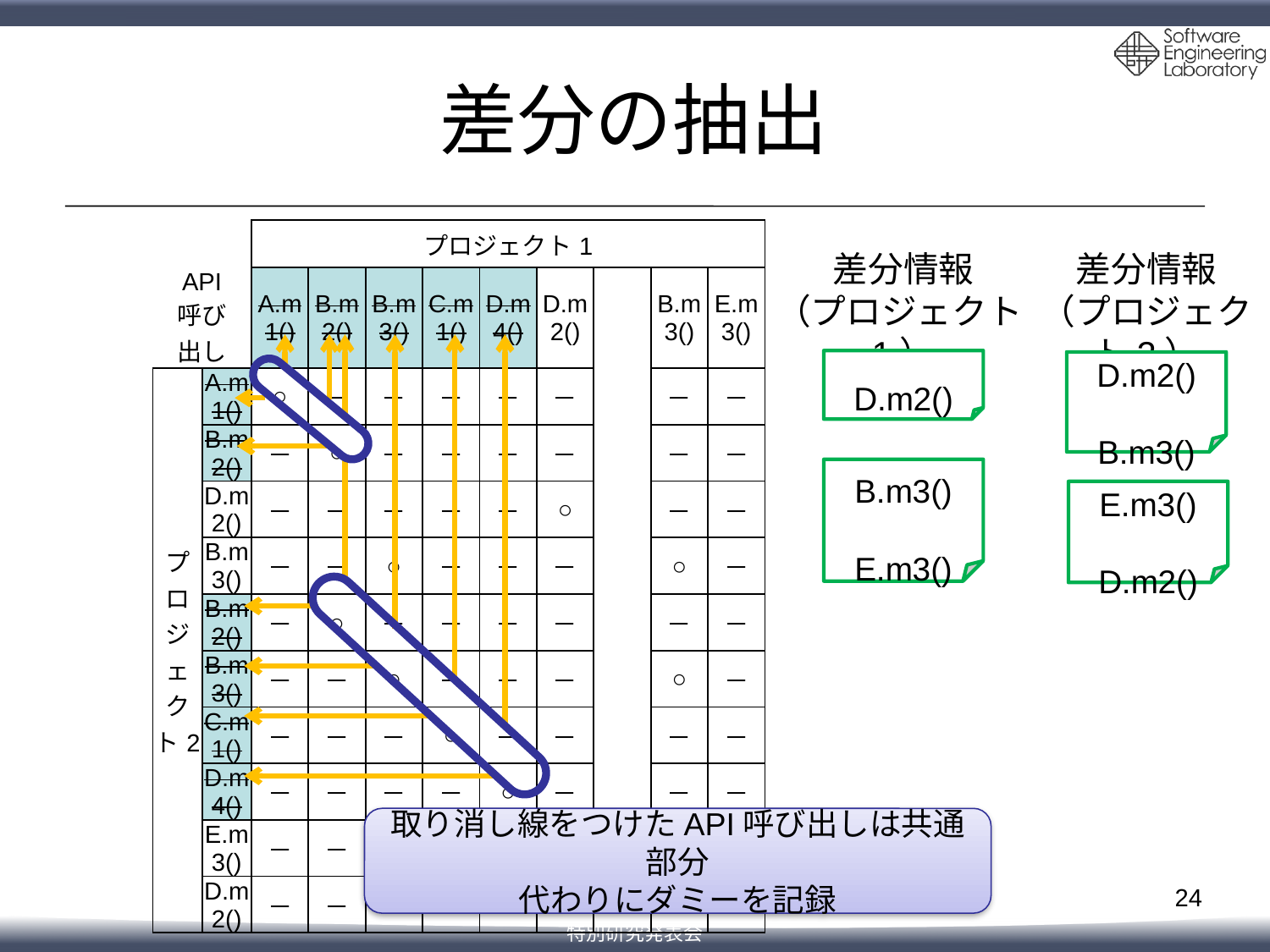

# 差分の抽出

|  |  | プロジェクト1 |  |  |  |  |  |  |  |  |
| --- | --- | --- | --- | --- | --- | --- | --- | --- | --- | --- |
| API 呼び 出し |  | A.m1() | B.m2() | B.m3() | C.m1() | D.m4() | D.m2() |  | B.m3() | E.m3() |
| プロジェクト2 | A.m1() | ○ | － | － | － | － | － |  | － | － |
|  | B.m2() | － | ○ | － | － | － | － |  | － | － |
|  | D.m2() | － | － | － | － | － | ○ |  | － | － |
|  | B.m3() | － | － | ○ | － | － | － |  | ○ | － |
|  | B.m2() | － | ○ | － | － | － | － |  | － | － |
|  | B.m3() | － | － | ○ | － | － | － |  | ○ | － |
|  | C.m1() | － | － | － | ○ | － | － |  | － | － |
|  | D.m4() | － | － | － | － | ○ | － |  | － | － |
|  | E.m3() | － | － | － | － | － | － |  | － | ○ |
|  | D.m2() | － | － | － | － | － | ○ |  | － | － |
差分情報
（プロジェクト1）
差分情報
（プロジェクト2）
D.m2()
D.m2()
B.m3()

B.m3()
E.m3()
E.m3()
D.m2()

取り消し線をつけたAPI呼び出しは共通部分
代わりにダミーを記録
24
特別研究発表会